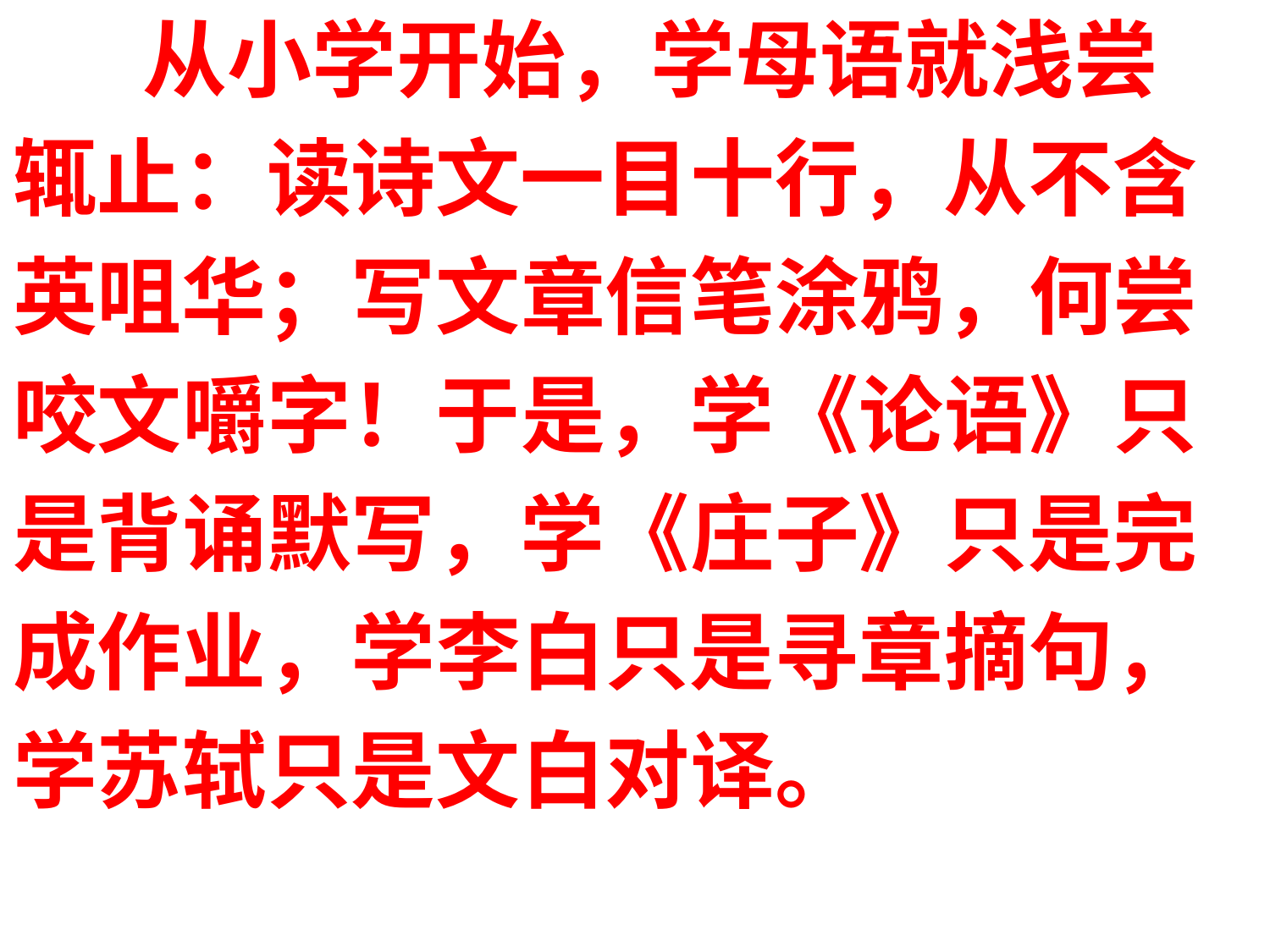

从小学开始，学母语就浅尝
辄止：读诗文一目十行，从不含
英咀华；写文章信笔涂鸦，何尝
咬文嚼字！于是，学《论语》只
是背诵默写，学《庄子》只是完
成作业，学李白只是寻章摘句，
学苏轼只是文白对译。